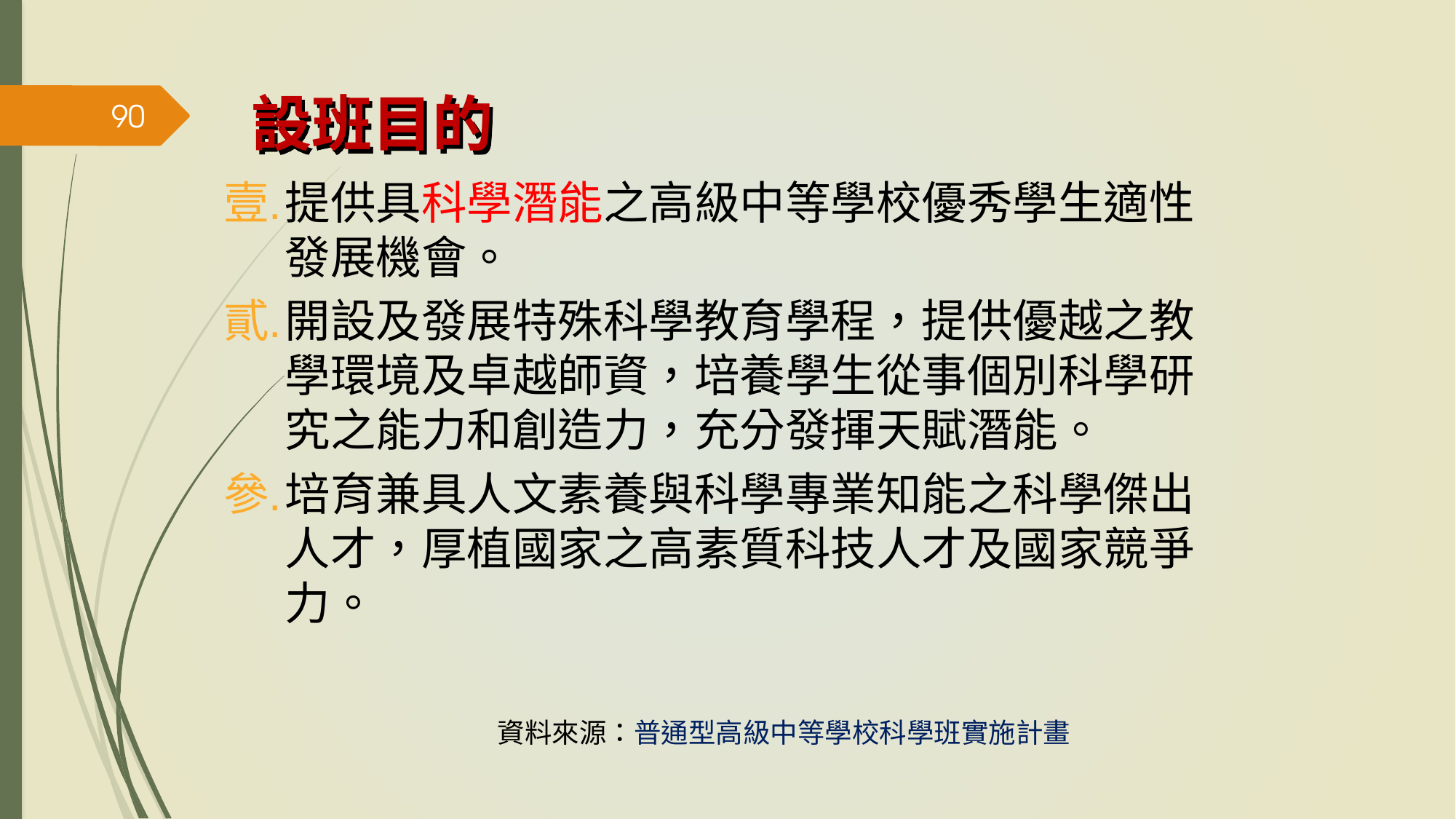

設班目的
90
提供具科學潛能之高級中等學校優秀學生適性發展機會。
開設及發展特殊科學教育學程，提供優越之教學環境及卓越師資，培養學生從事個別科學研究之能力和創造力，充分發揮天賦潛能。
培育兼具人文素養與科學專業知能之科學傑出人才，厚植國家之高素質科技人才及國家競爭力。
資料來源：普通型高級中等學校科學班實施計畫